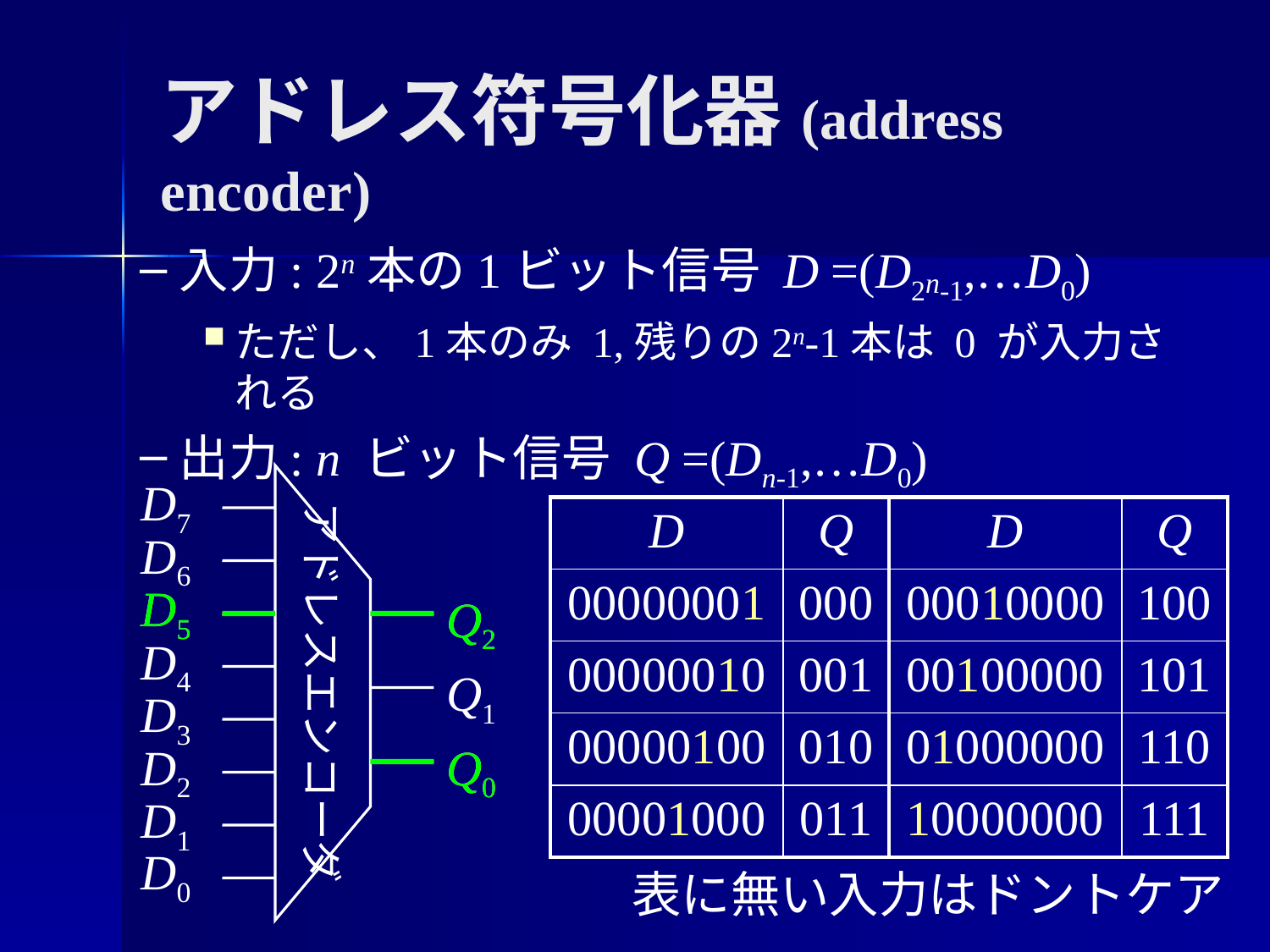

# アドレス符号化器(address encoder)
入力: 2n本の1ビット信号 D =(D2n-1,…D0)
ただし、1本のみ 1,残りの2n-1本は 0 が入力される
出力: n ビット信号 Q =(Dn-1,…D0)
D7
| D | Q | D | Q |
| --- | --- | --- | --- |
| 00000001 | 000 | 00010000 | 100 |
| 00000010 | 001 | 00100000 | 101 |
| 00000100 | 010 | 01000000 | 110 |
| 00001000 | 011 | 10000000 | 111 |

D6

D5
D5

Q2

Q0

Q2

D4
アドレスエンコーダ
Q1

D3

D2

Q0

D1

D0
表に無い入力はドントケア